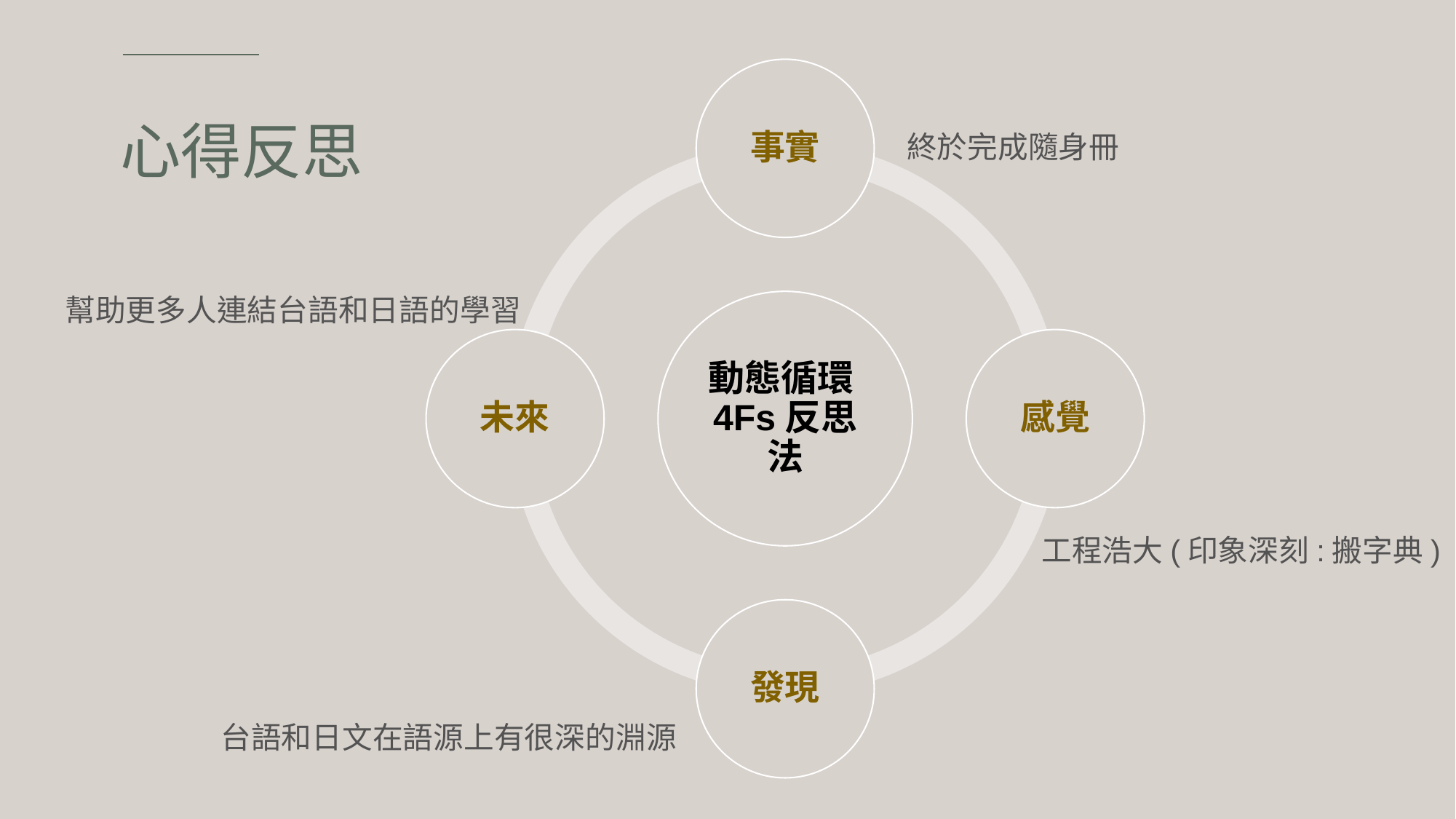

動態循環4Fs反思法
事實
感覺
發現
未來
# 心得反思
終於完成隨身冊

幫助更多人連結台語和日語的學習
工程浩大(印象深刻:搬字典)

台語和日文在語源上有很深的淵源